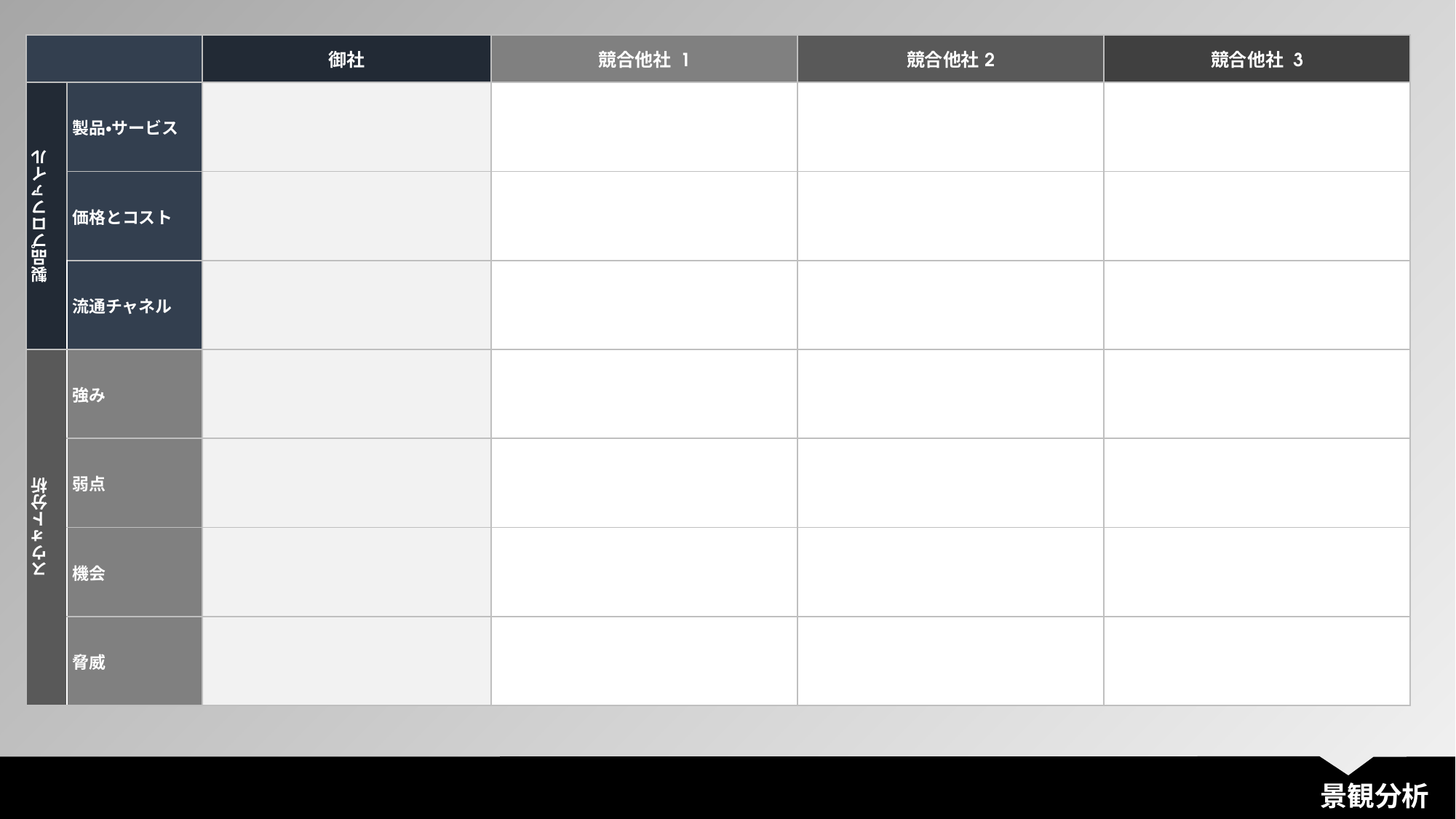

|  |  | 御社 | 競合他社 1 | 競合他社2 | 競合他社 3 |
| --- | --- | --- | --- | --- | --- |
| 製品プロファイル | 製品・サービス |  |  |  |  |
|  | 価格とコスト |  |  |  |  |
|  | 流通チャネル |  |  |  |  |
| スウォト分析 | 強み |  |  |  |  |
|  | 弱点 |  |  |  |  |
|  | 機会 |  |  |  |  |
|  | 脅威 |  |  |  |  |

景観分析